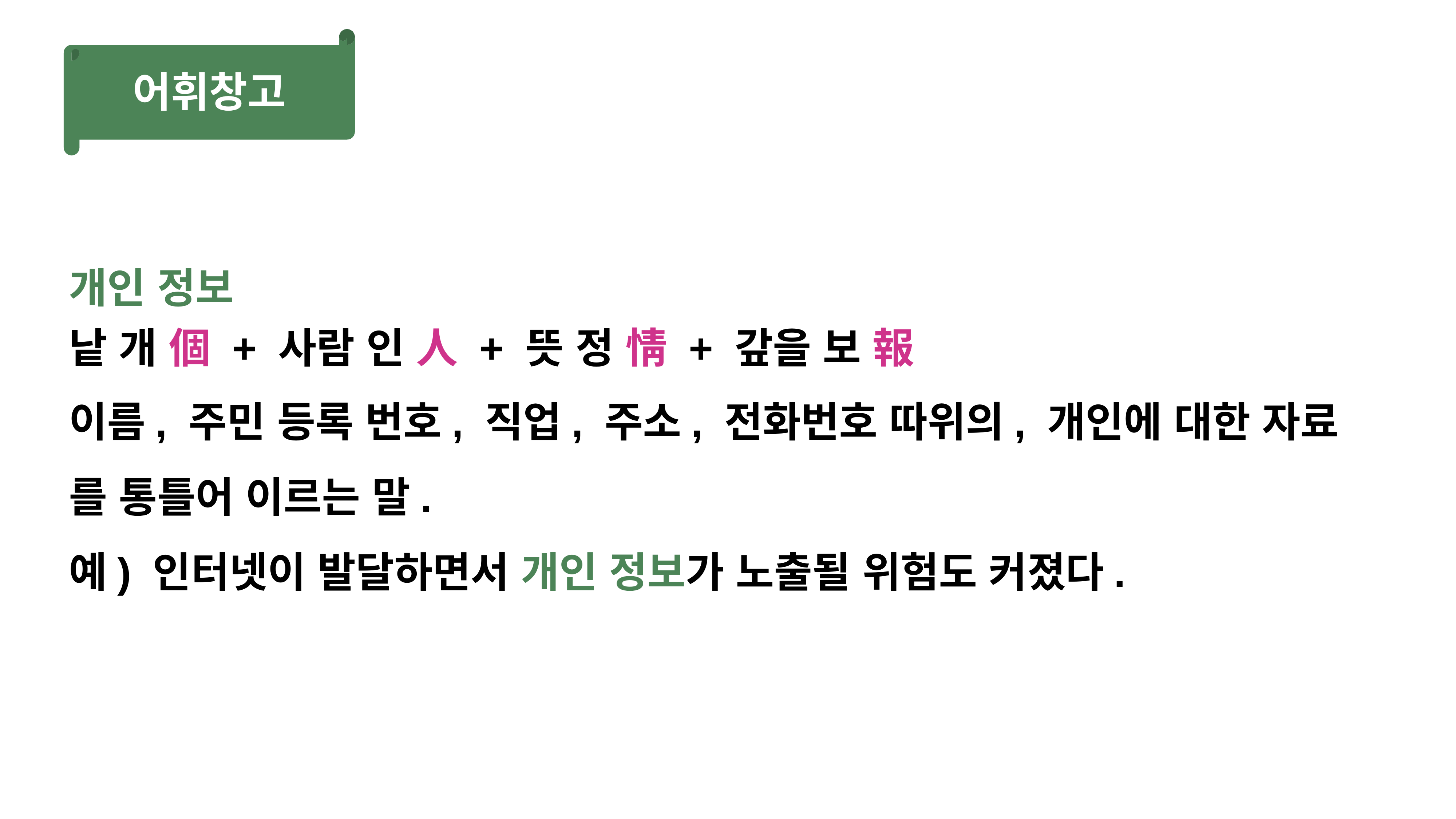

어휘창고
개인 정보
낱 개 個 + 사람 인 人 + 뜻 정 情 + 갚을 보 報
이름, 주민 등록 번호, 직업, 주소, 전화번호 따위의, 개인에 대한 자료
를 통틀어 이르는 말.
예) 인터넷이 발달하면서 개인 정보가 노출될 위험도 커졌다.